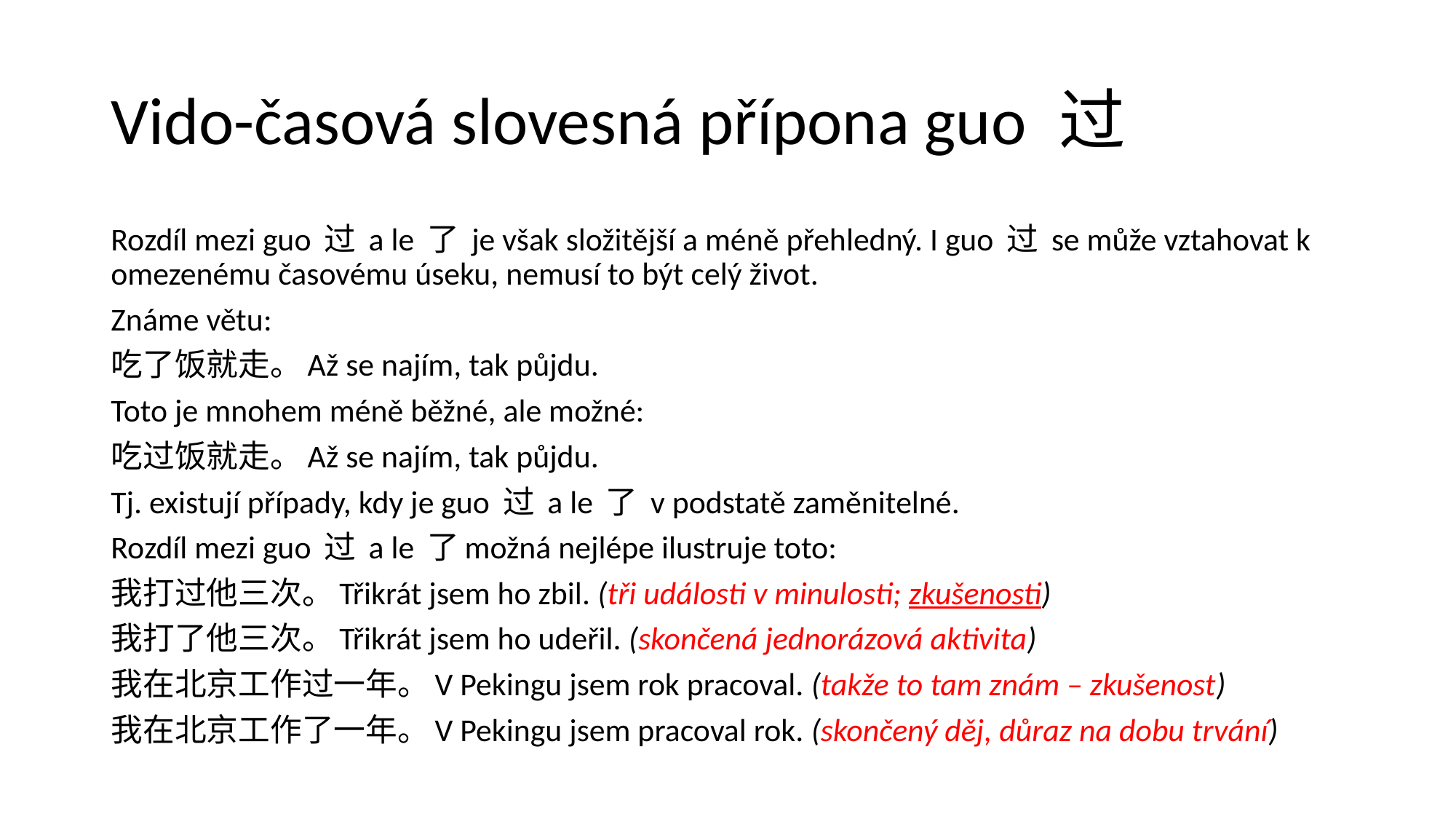

# Vido-časová slovesná přípona guo 过
Rozdíl mezi guo 过 a le 了 je však složitější a méně přehledný. I guo 过 se může vztahovat k omezenému časovému úseku, nemusí to být celý život.
Známe větu:
吃了饭就走。Až se najím, tak půjdu.
Toto je mnohem méně běžné, ale možné:
吃过饭就走。Až se najím, tak půjdu.
Tj. existují případy, kdy je guo 过 a le 了 v podstatě zaměnitelné.
Rozdíl mezi guo 过 a le 了možná nejlépe ilustruje toto:
我打过他三次。Třikrát jsem ho zbil. (tři události v minulosti; zkušenosti)
我打了他三次。Třikrát jsem ho udeřil. (skončená jednorázová aktivita)
我在北京工作过一年。V Pekingu jsem rok pracoval. (takže to tam znám – zkušenost)
我在北京工作了一年。V Pekingu jsem pracoval rok. (skončený děj, důraz na dobu trvání)